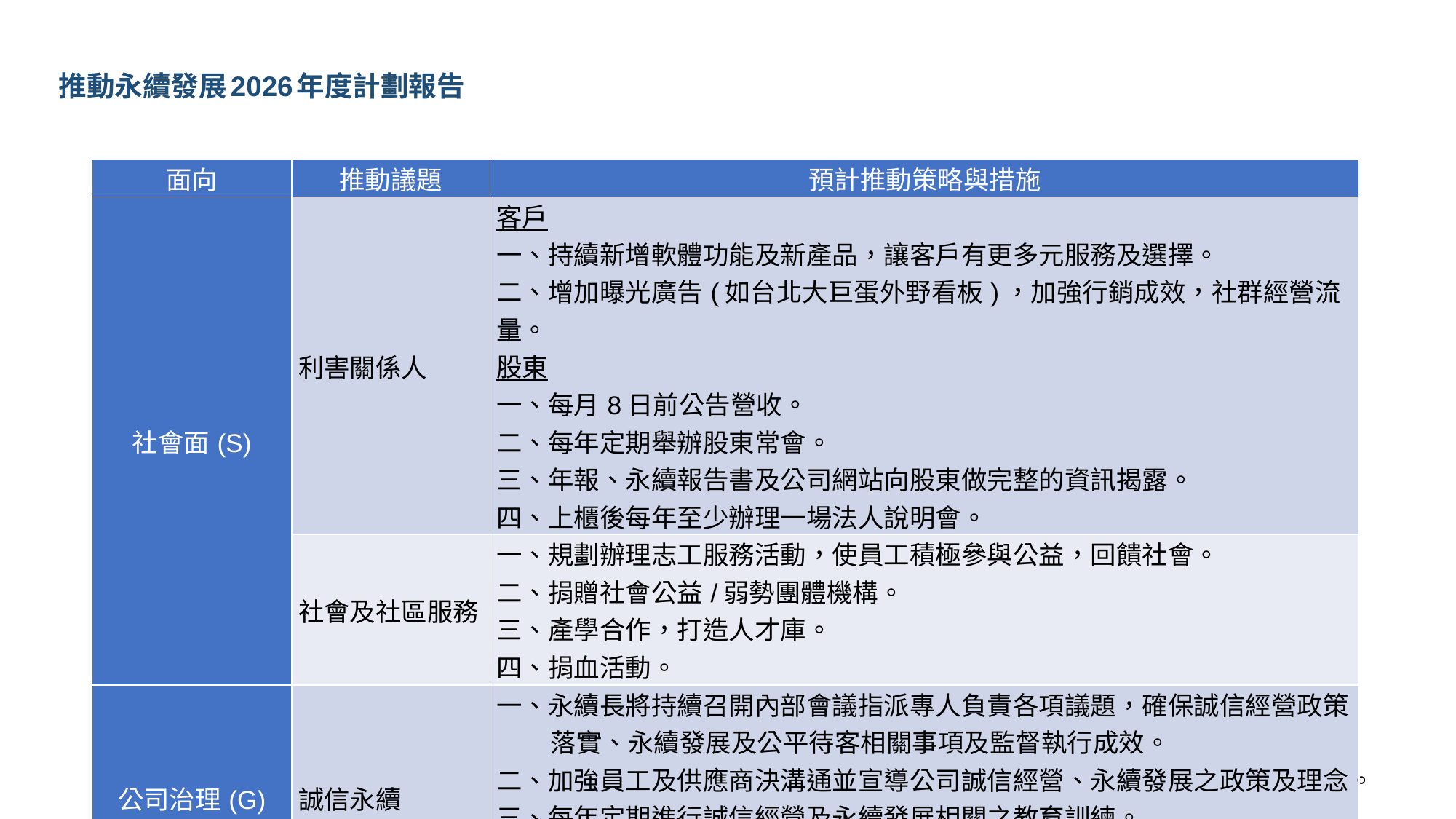

# 推動永續發展2026年度計劃報告
| 面向 | 推動議題 | 預計推動策略與措施 |
| --- | --- | --- |
| 社會面(S) | 利害關係人 | 客戶 一、持續新增軟體功能及新產品，讓客戶有更多元服務及選擇。 二、增加曝光廣告(如台北大巨蛋外野看板)，加強行銷成效，社群經營流量。 股東 一、每月8日前公告營收。 二、每年定期舉辦股東常會。 三、年報、永續報告書及公司網站向股東做完整的資訊揭露。 四、上櫃後每年至少辦理一場法人說明會。 |
|  | 社會及社區服務 | 一、規劃辦理志工服務活動，使員工積極參與公益，回饋社會。 二、捐贈社會公益/弱勢團體機構。 三、產學合作，打造人才庫。 四、捐血活動。 |
| 公司治理(G) | 誠信永續 | 一、永續長將持續召開內部會議指派專人負責各項議題，確保誠信經營政策 落實、永續發展及公平待客相關事項及監督執行成效。 二、加強員工及供應商決溝通並宣導公司誠信經營、永續發展之政策及理念。 三、每年定期進行誠信經營及永續發展相關之教育訓練。 四、規劃員工考取永續基礎證照，鼓勵員工進修永續知識，提升專業能力與 ESG意識。 |